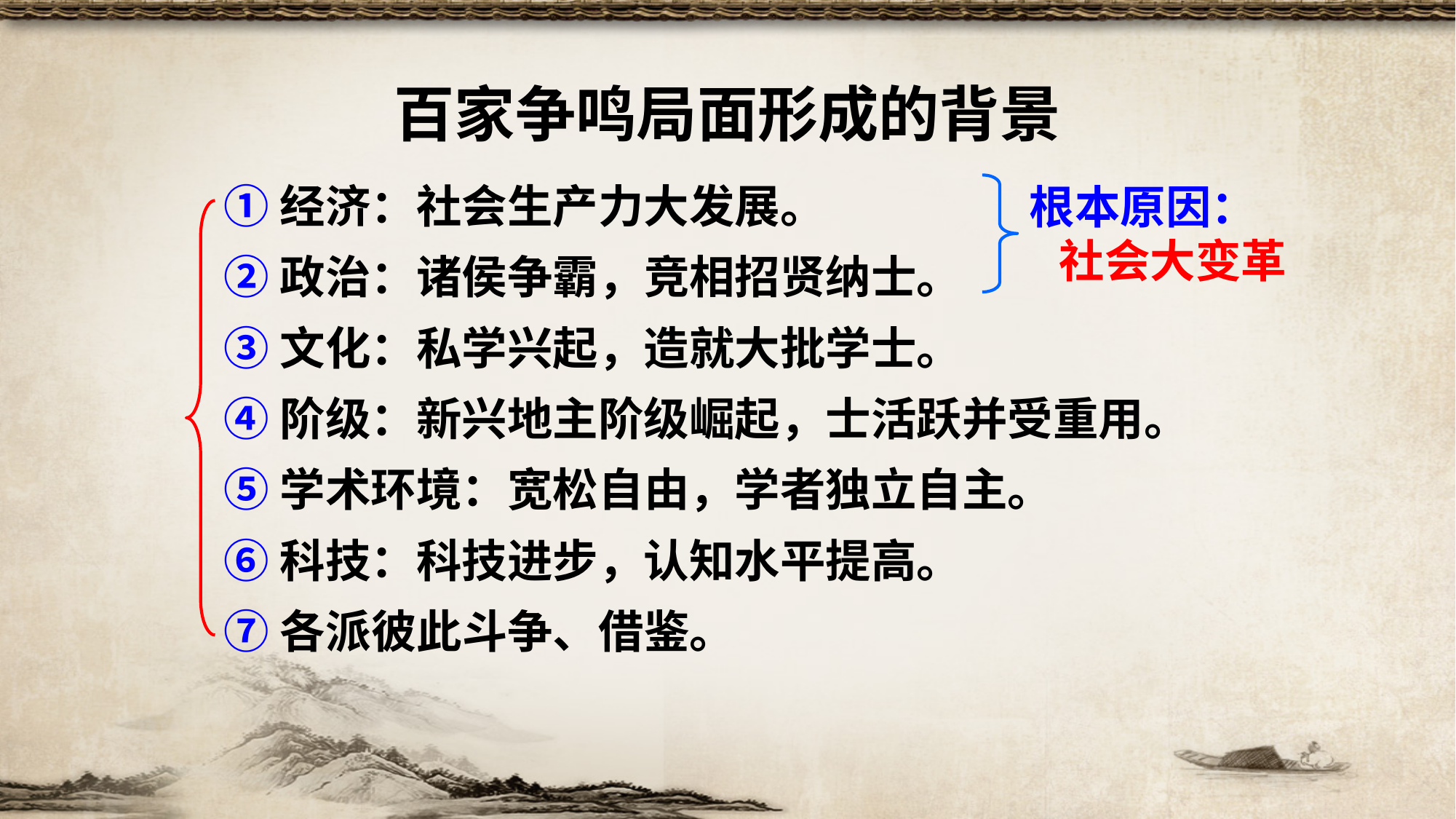

百家争鸣局面形成的背景
①经济：社会生产力大发展。
②政治：诸侯争霸，竞相招贤纳士。
③文化：私学兴起，造就大批学士。
④阶级：新兴地主阶级崛起，士活跃并受重用。
⑤学术环境：宽松自由，学者独立自主。
⑥科技：科技进步，认知水平提高。
⑦各派彼此斗争、借鉴。
根本原因：
社会大变革